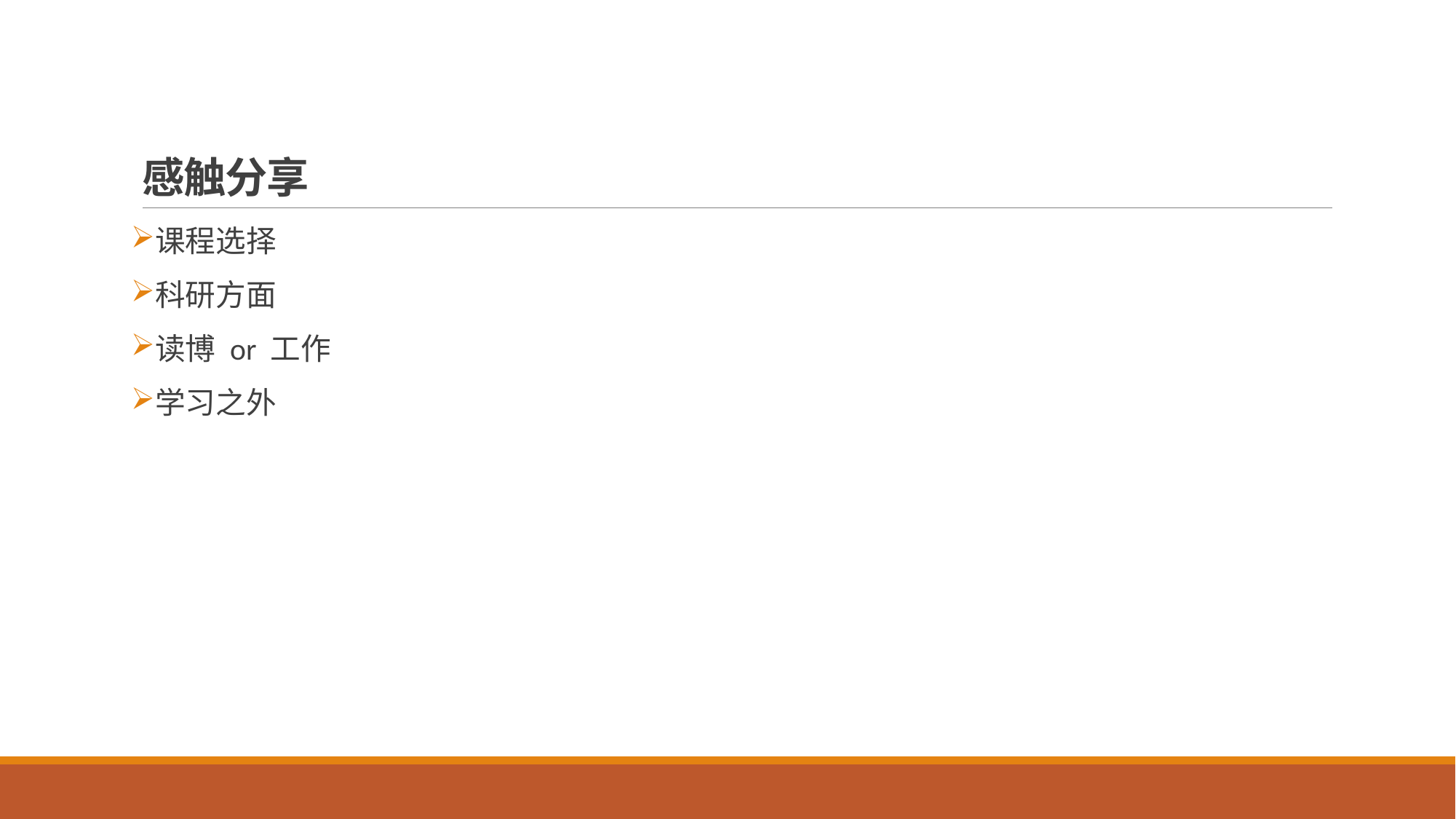

# 感触分享
课程选择
科研方面
读博 or 工作
学习之外